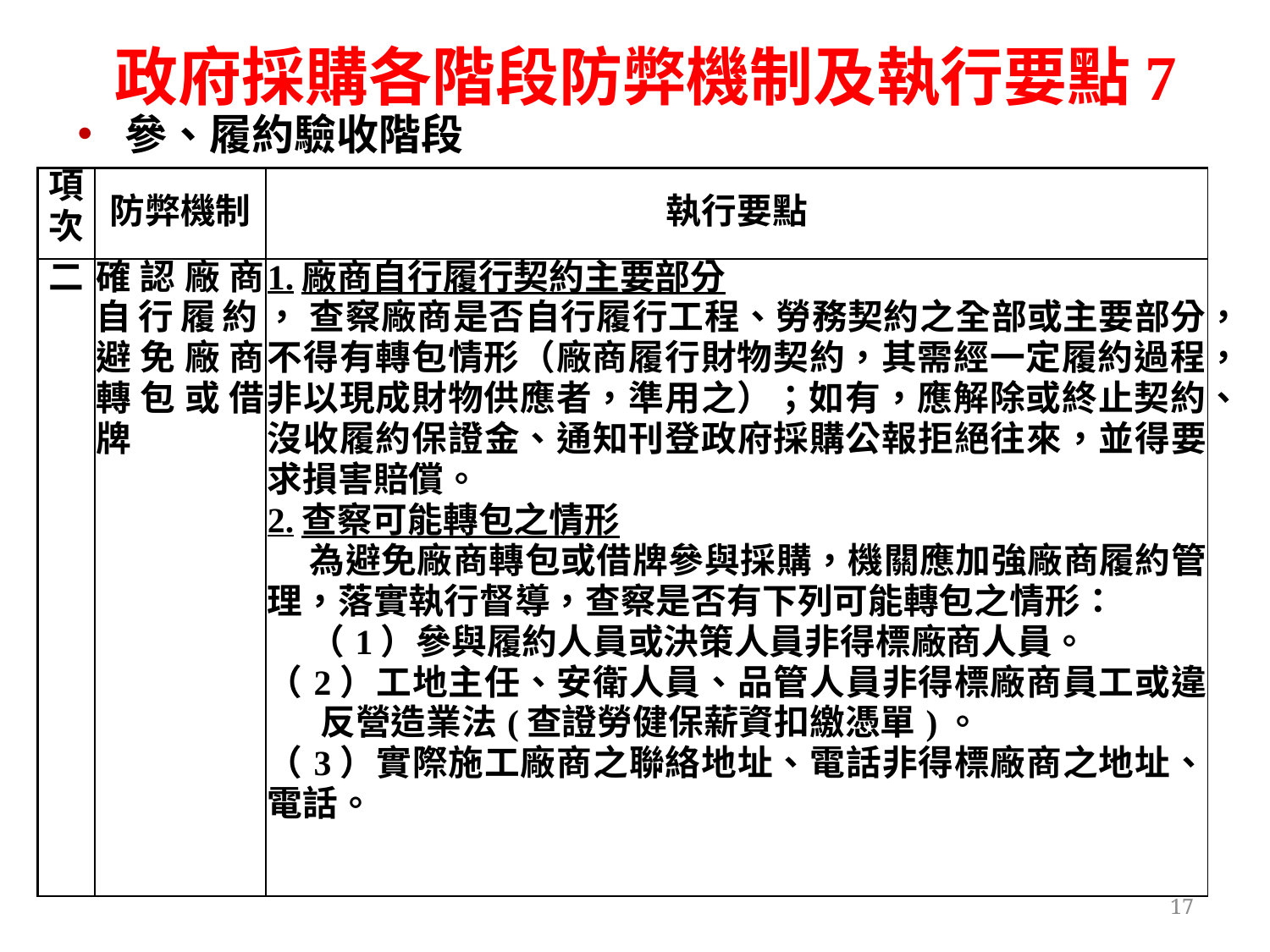

政府採購各階段防弊機制及執行要點7
參、履約驗收階段
| 項次 | 防弊機制 | 執行要點 |
| --- | --- | --- |
| 二 | 確認廠商自行履約，避免廠商轉包或借牌 | 1.廠商自行履行契約主要部分 查察廠商是否自行履行工程、勞務契約之全部或主要部分，不得有轉包情形（廠商履行財物契約，其需經一定履約過程，非以現成財物供應者，準用之）；如有，應解除或終止契約、沒收履約保證金、通知刊登政府採購公報拒絕往來，並得要求損害賠償。 2.查察可能轉包之情形 為避免廠商轉包或借牌參與採購，機關應加強廠商履約管理，落實執行督導，查察是否有下列可能轉包之情形： （1）參與履約人員或決策人員非得標廠商人員。 （2）工地主任、安衛人員、品管人員非得標廠商員工或違反營造業法(查證勞健保薪資扣繳憑單)。 （3）實際施工廠商之聯絡地址、電話非得標廠商之地址、電話。 |
17